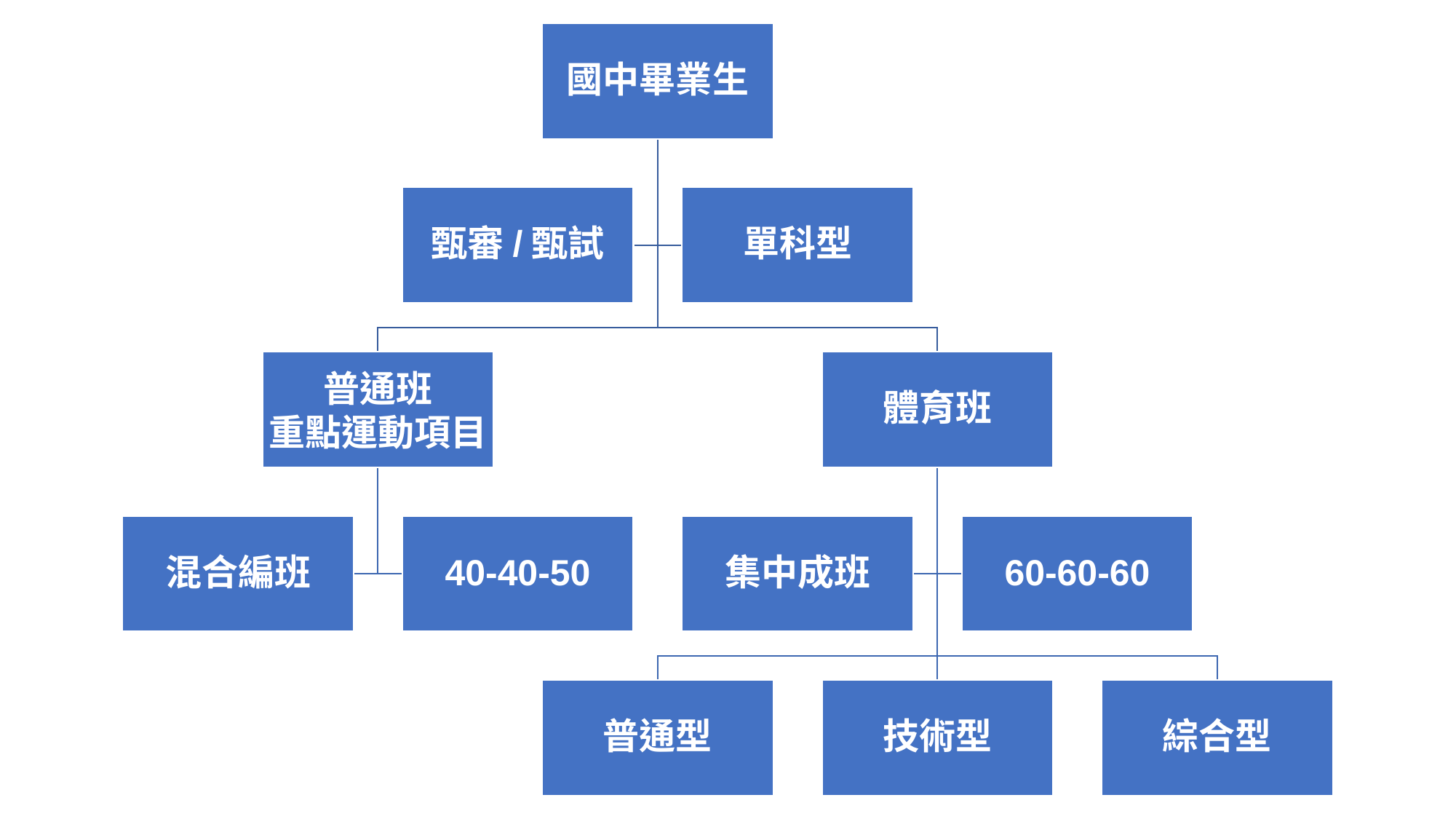

國中畢業生
普通班
重點運動項目
混合編班
40-40-50
體育班
普通型
技術型
綜合型
集中成班
60-60-60
甄審/甄試
單科型